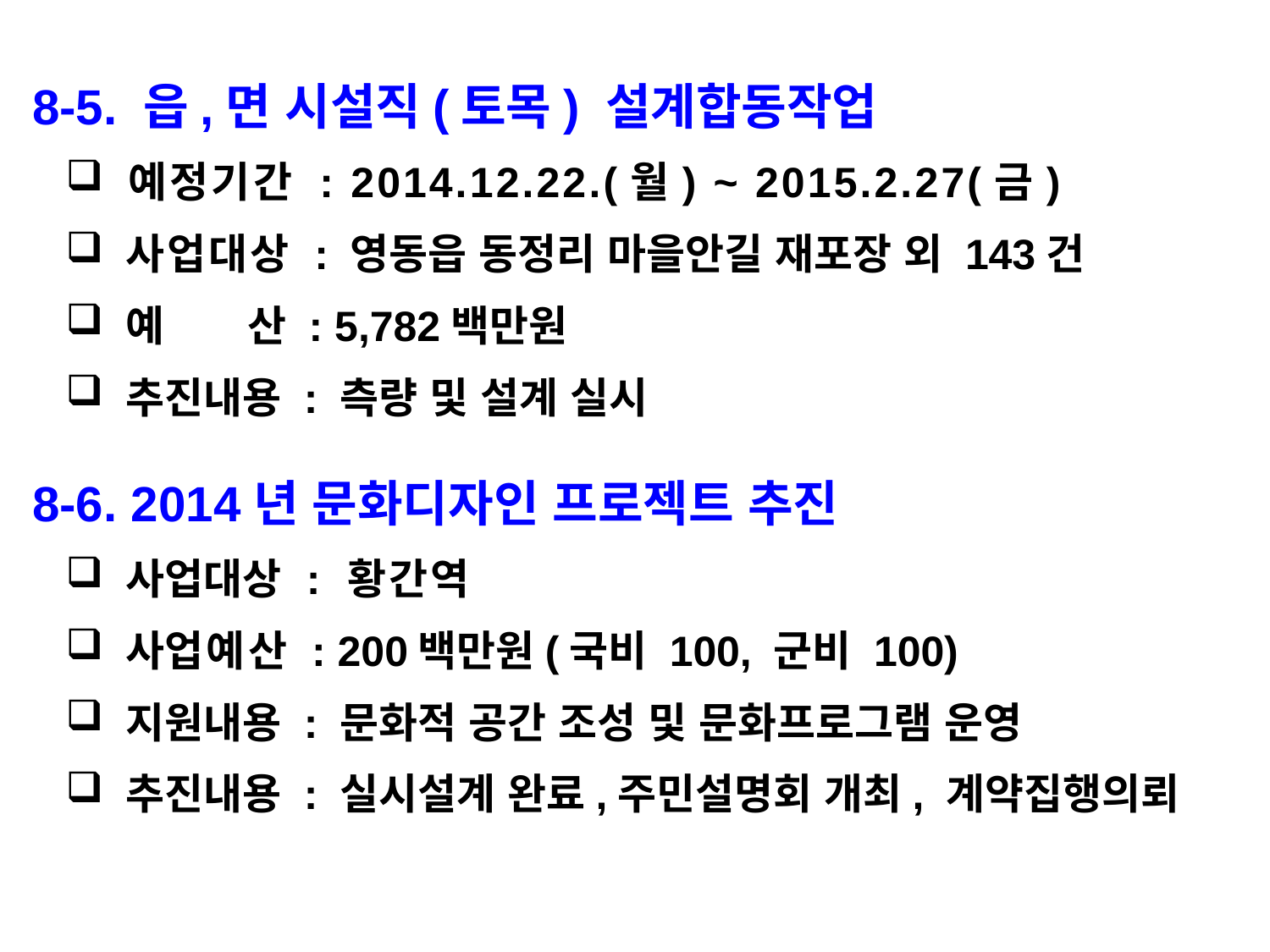

8-5. 읍,면 시설직(토목) 설계합동작업
 예정기간 : 2014.12.22.(월) ~ 2015.2.27(금)
 사업대상 : 영동읍 동정리 마을안길 재포장 외 143건
 예       산 : 5,782백만원
 추진내용 : 측량 및 설계 실시
8-6. 2014년 문화디자인 프로젝트 추진
 사업대상 : 황간역
 사업예산 : 200백만원(국비 100, 군비 100)
 지원내용 : 문화적 공간 조성 및 문화프로그램 운영
 추진내용 : 실시설계 완료,주민설명회 개최, 계약집행의뢰